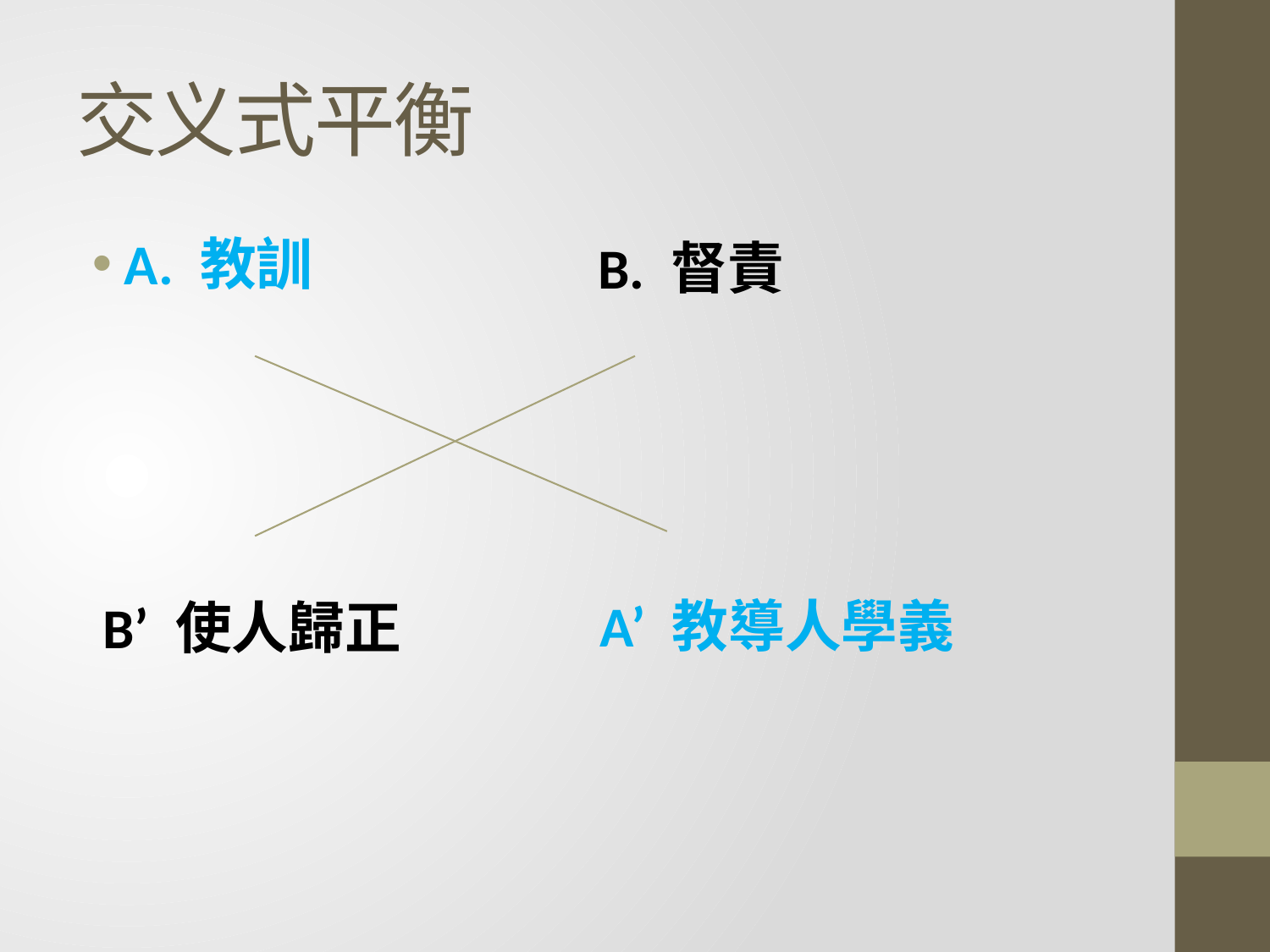

# 交义式平衡
A. 教訓

B. 督責
A’ 教導人學義
B’ 使人歸正